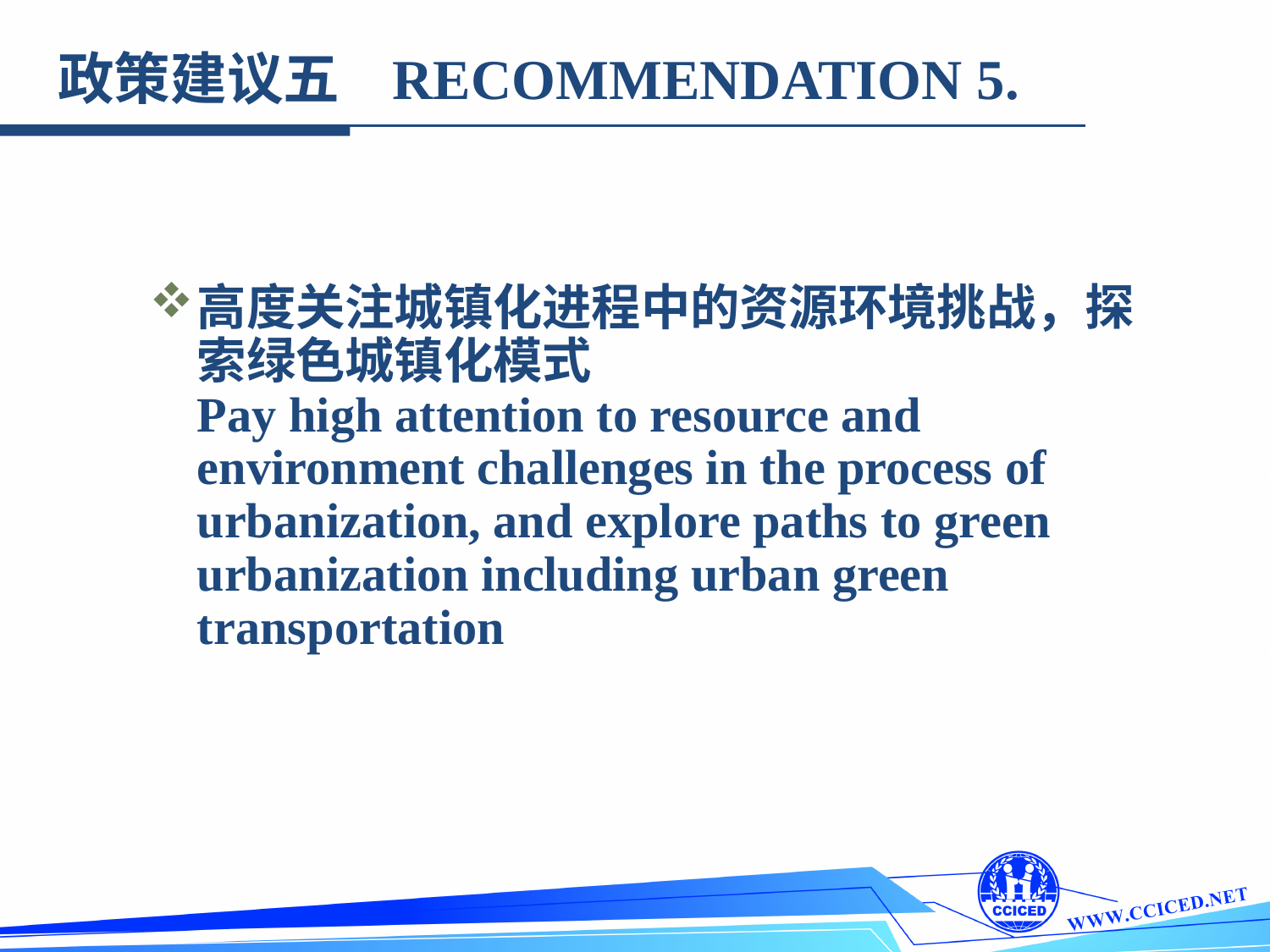

政策建议五   RECOMMENDATION 5.
高度关注城镇化进程中的资源环境挑战，探索绿色城镇化模式
Pay high attention to resource and environment challenges in the process of urbanization, and explore paths to green urbanization including urban green transportation